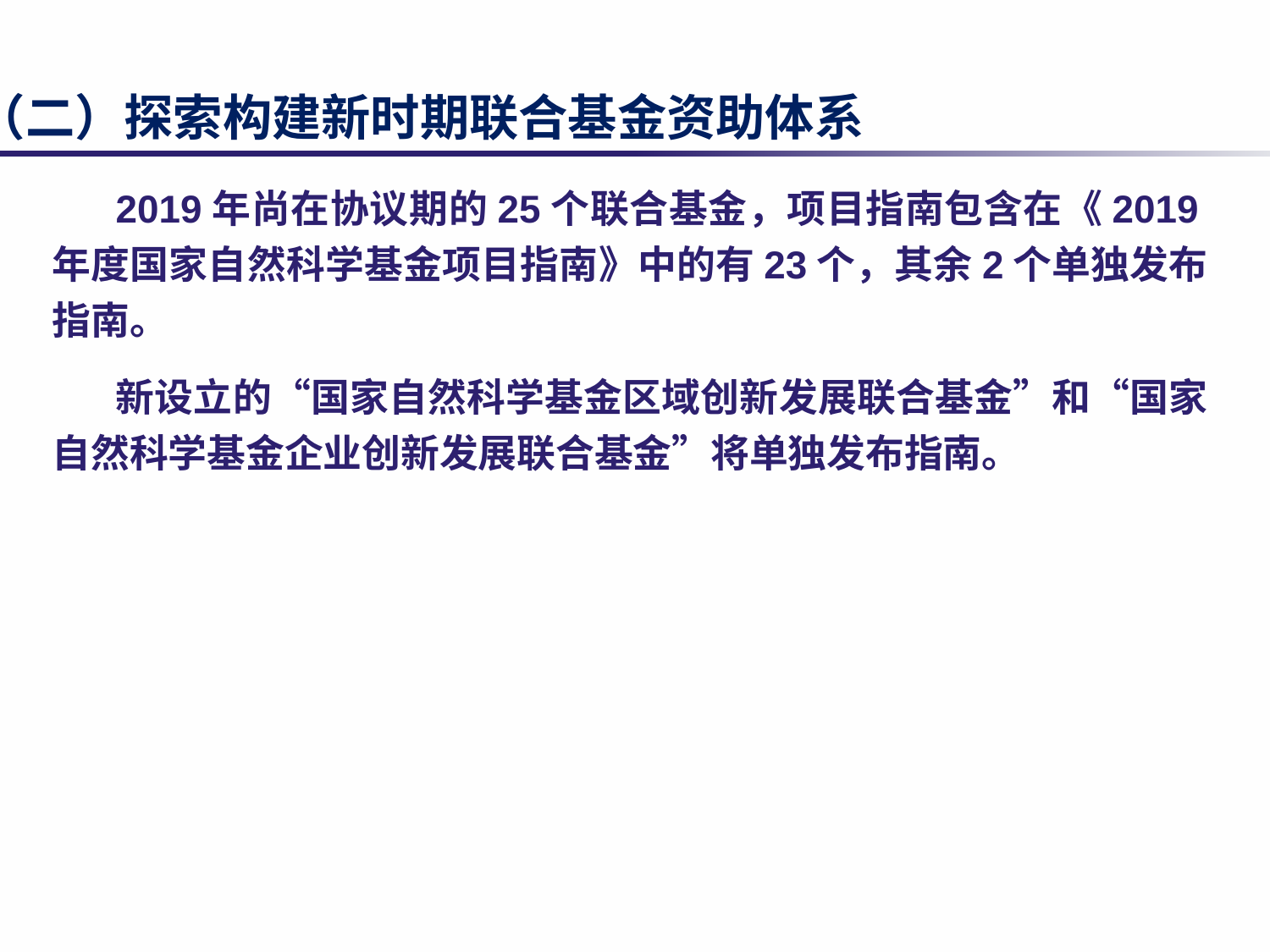

（二）探索构建新时期联合基金资助体系
2019年尚在协议期的25个联合基金，项目指南包含在《2019年度国家自然科学基金项目指南》中的有23个，其余2个单独发布指南。
新设立的“国家自然科学基金区域创新发展联合基金”和“国家自然科学基金企业创新发展联合基金”将单独发布指南。